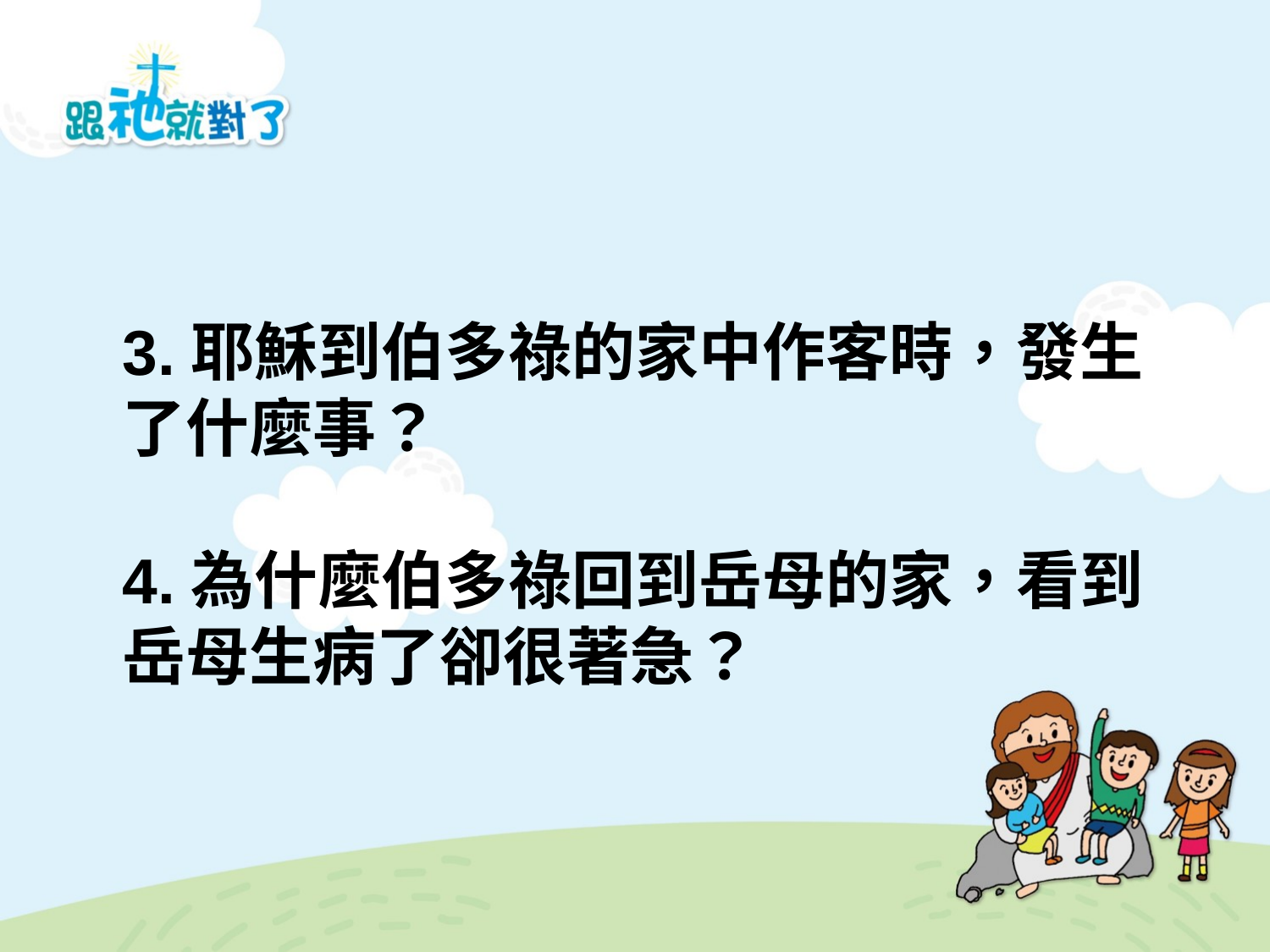

3.耶穌到伯多祿的家中作客時，發生了什麼事？

4.為什麼伯多祿回到岳母的家，看到岳母生病了卻很著急？